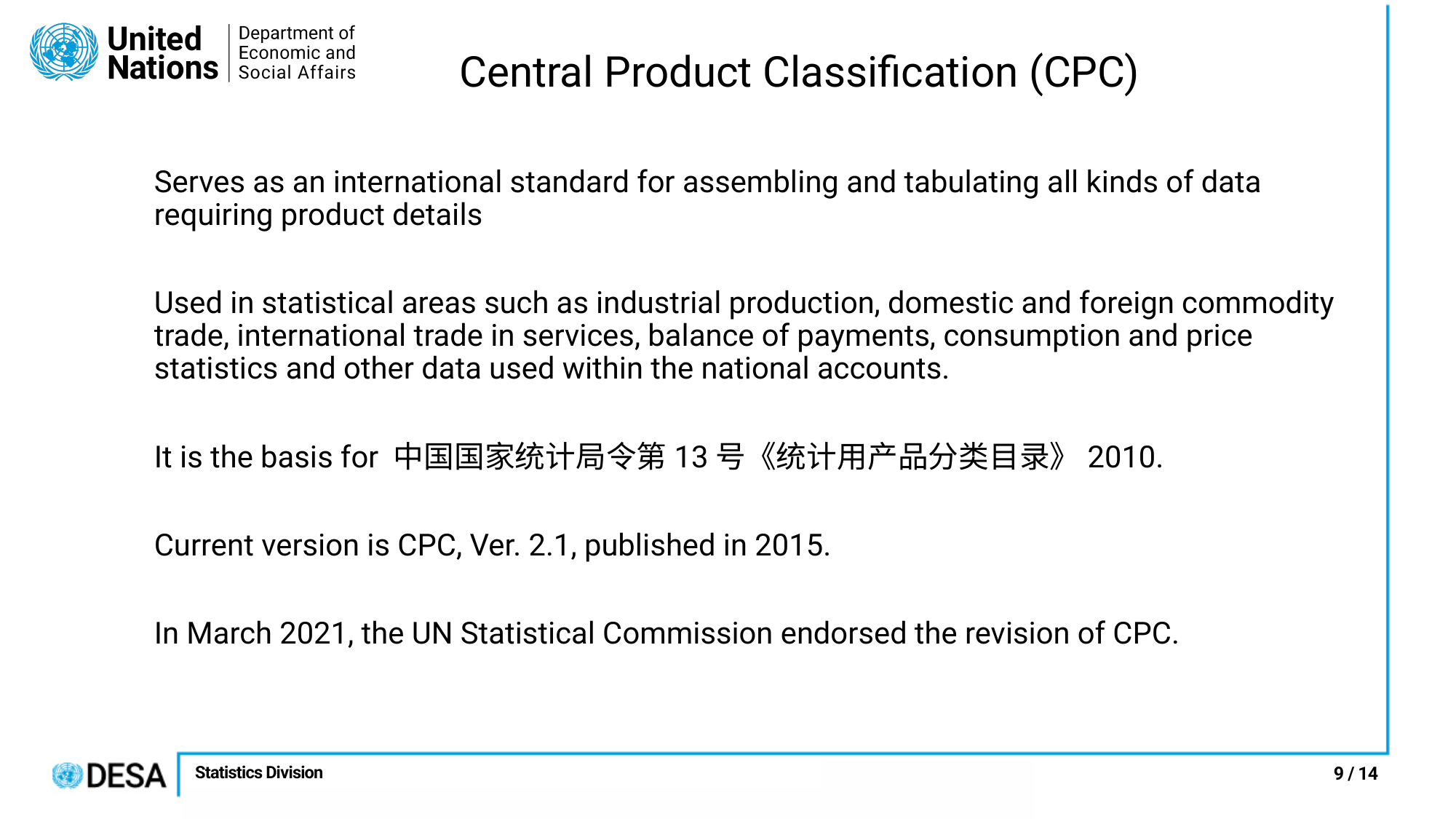

Central Product Classification (CPC)
Serves as an international standard for assembling and tabulating all kinds of data requiring product details

Used in statistical areas such as industrial production, domestic and foreign commodity trade, international trade in services, balance of payments, consumption and price statistics and other data used within the national accounts.

It is the basis for 中国国家统计局令第13号《统计用产品分类目录》2010.

Current version is CPC, Ver. 2.1, published in 2015.

In March 2021, the UN Statistical Commission endorsed the revision of CPC.